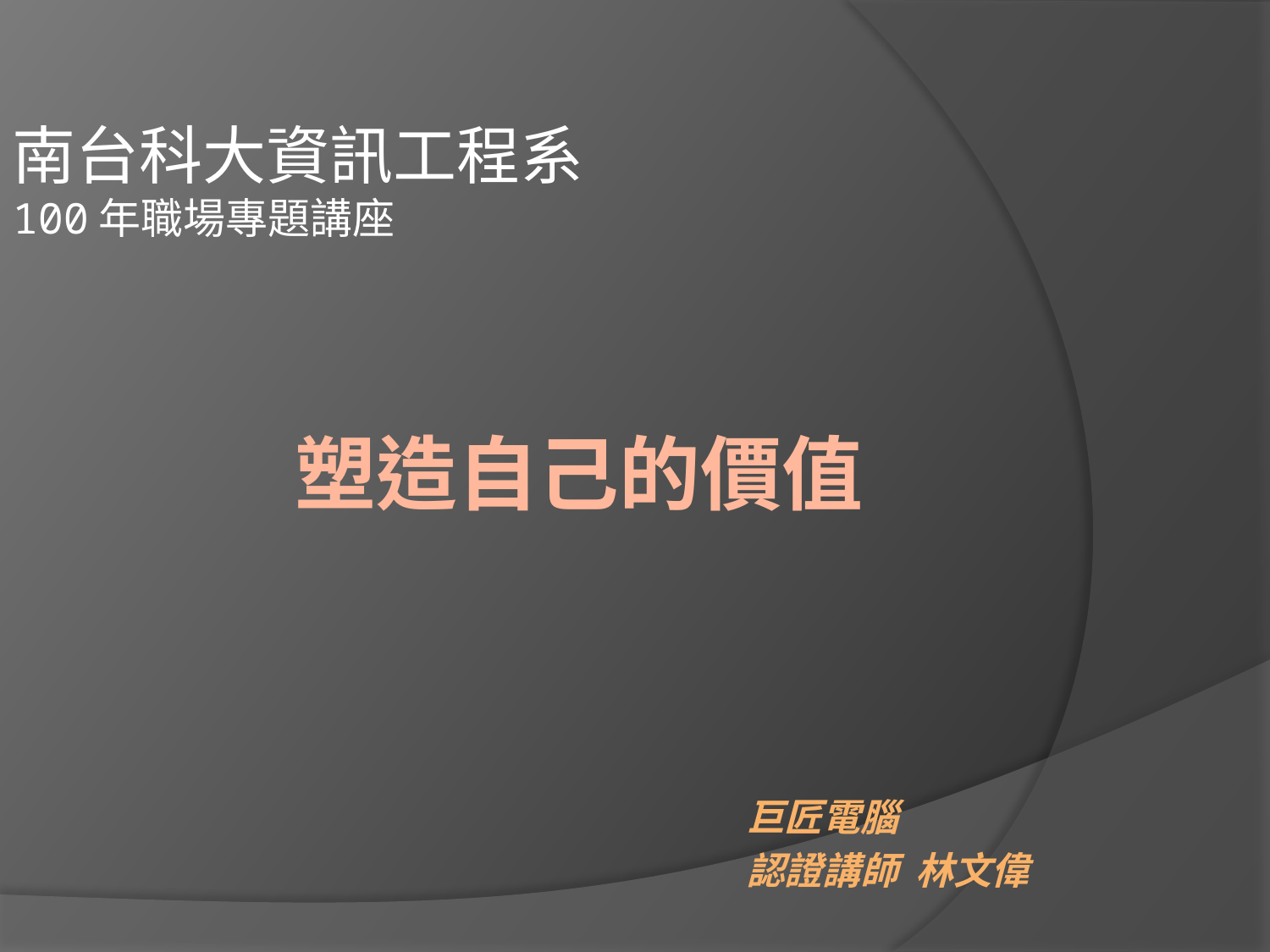

南台科大資訊工程系
100年職場專題講座
# 塑造自己的價值
巨匠電腦
認證講師  林文偉